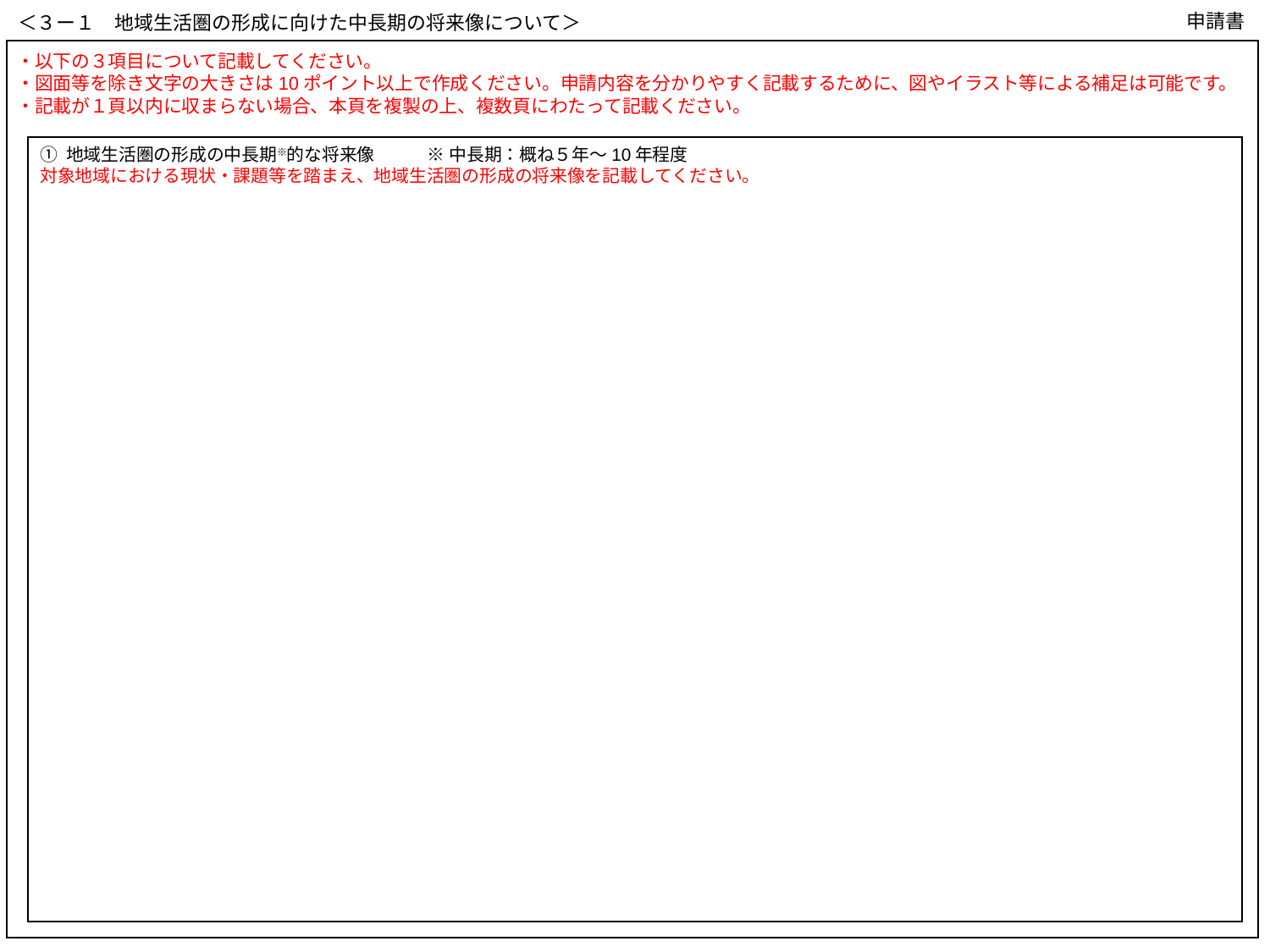

申請書
＜３ー１　地域生活圏の形成に向けた中長期の将来像について＞

・以下の３項目について記載してください。
・図面等を除き文字の大きさは10ポイント以上で作成ください。申請内容を分かりやすく記載するために、図やイラスト等による補足は可能です。
・記載が１頁以内に収まらない場合、本頁を複製の上、複数頁にわたって記載ください。
➀ 地域生活圏の形成の中長期※的な将来像　　　※ 中長期：概ね５年～10年程度
対象地域における現状・課題等を踏まえ、地域生活圏の形成の将来像を記載してください。